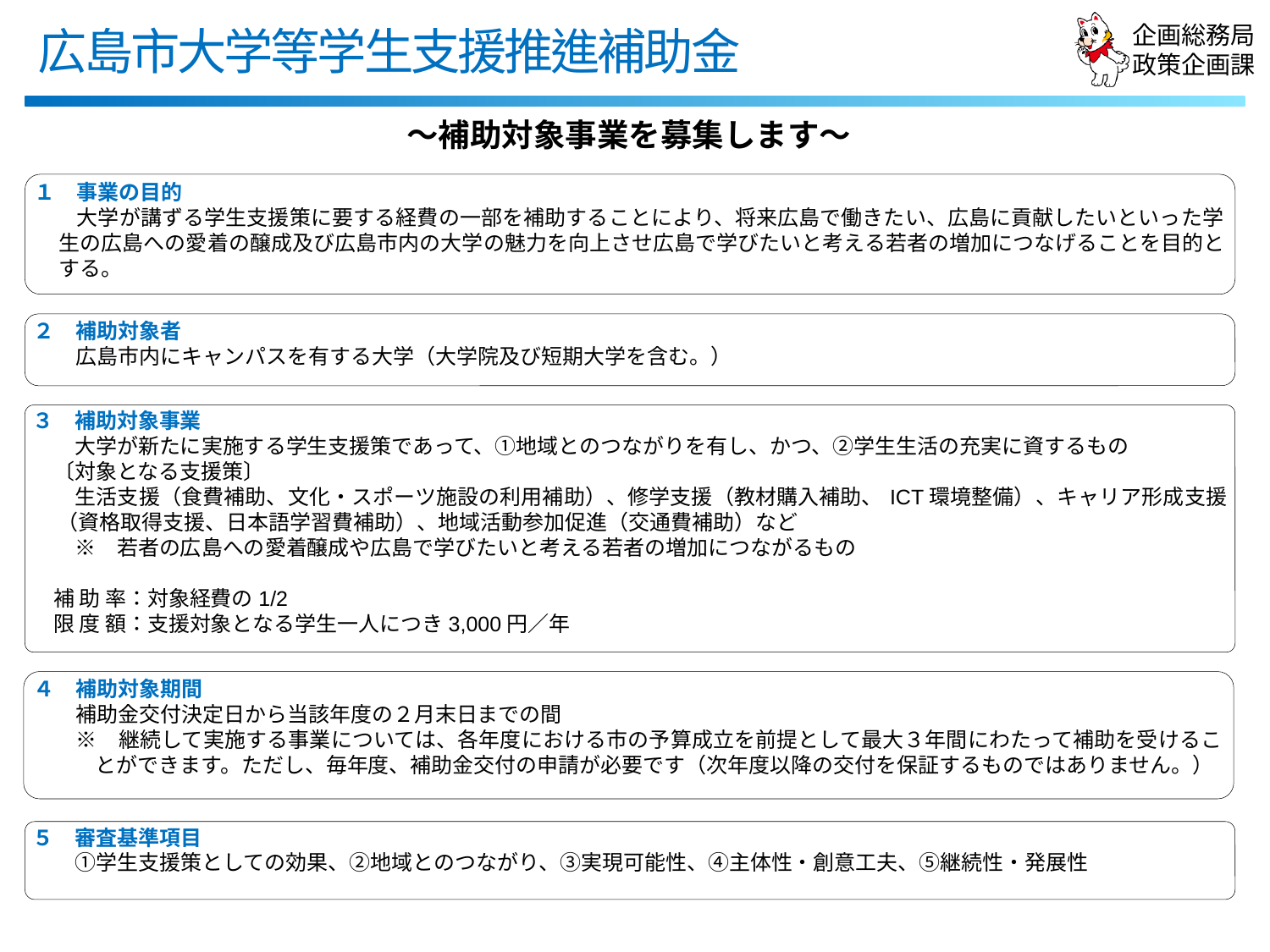

# 広島市大学等学生支援推進補助金
～補助対象事業を募集します～
１　事業の目的
　　大学が講ずる学生支援策に要する経費の一部を補助することにより、将来広島で働きたい、広島に貢献したいといった学生の広島への愛着の醸成及び広島市内の大学の魅力を向上させ広島で学びたいと考える若者の増加につなげることを目的とする。
２　補助対象者
　　広島市内にキャンパスを有する大学（大学院及び短期大学を含む。）
３　補助対象事業
　　大学が新たに実施する学生支援策であって、①地域とのつながりを有し、かつ、②学生生活の充実に資するもの
　〔対象となる支援策〕
　　生活支援（食費補助、文化・スポーツ施設の利用補助）、修学支援（教材購入補助、ICT環境整備）、キャリア形成支援（資格取得支援、日本語学習費補助）、地域活動参加促進（交通費補助）など
　　※　若者の広島への愛着醸成や広島で学びたいと考える若者の増加につながるもの

　補 助 率：対象経費の1/2
　限 度 額：支援対象となる学生一人につき3,000円／年

４　補助対象期間
　　補助金交付決定日から当該年度の２月末日までの間
　　※　継続して実施する事業については、各年度における市の予算成立を前提として最大３年間にわたって補助を受けることができます。ただし、毎年度、補助金交付の申請が必要です（次年度以降の交付を保証するものではありません。）
５　審査基準項目
　　①学生支援策としての効果、②地域とのつながり、③実現可能性、④主体性・創意工夫、⑤継続性・発展性